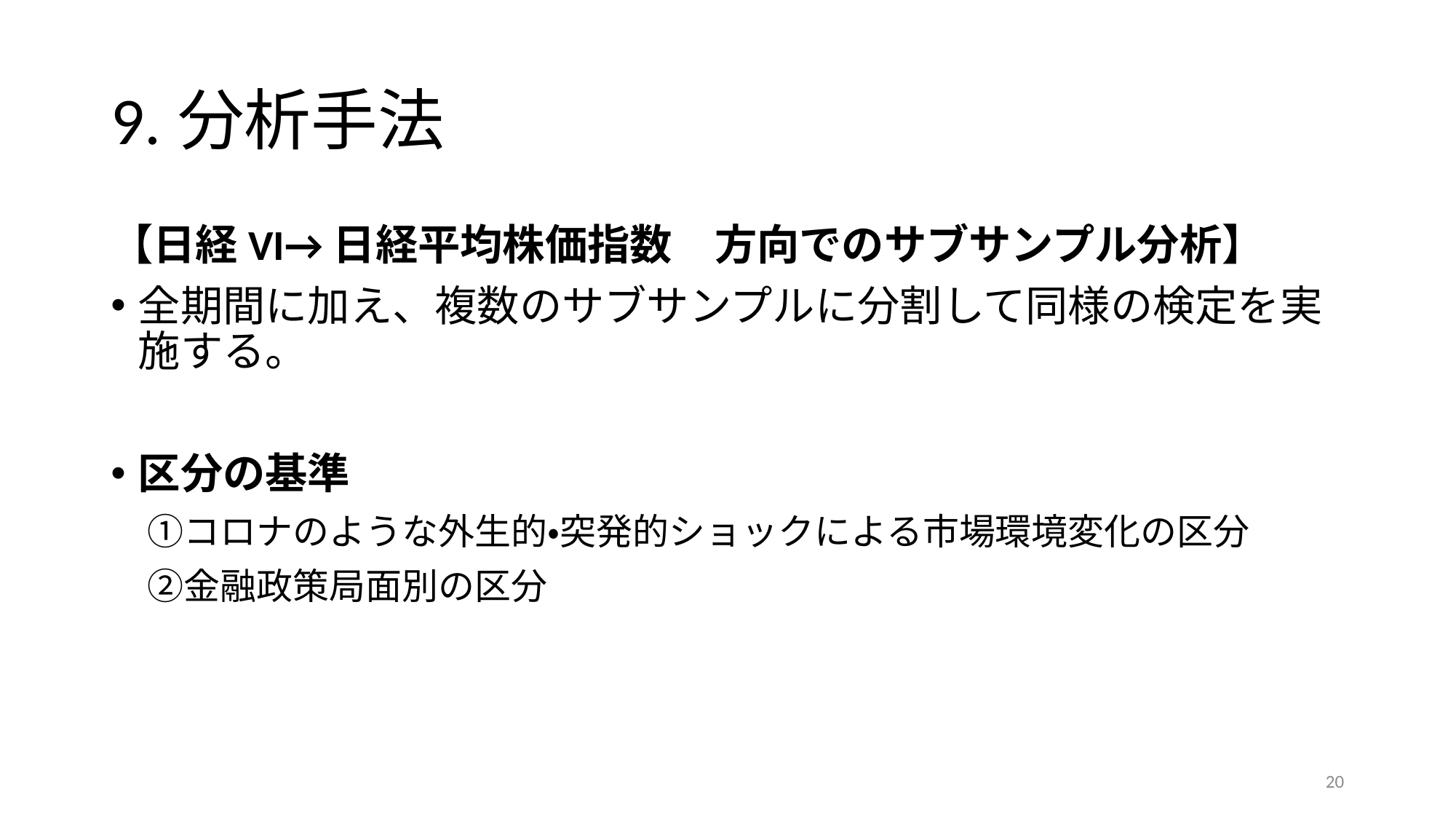

# 9.分析手法
【日経VI→日経平均株価指数　方向でのサブサンプル分析】
全期間に加え、複数のサブサンプルに分割して同様の検定を実施する。

区分の基準
　①コロナのような外生的・突発的ショックによる市場環境変化の区分
　②金融政策局面別の区分
20